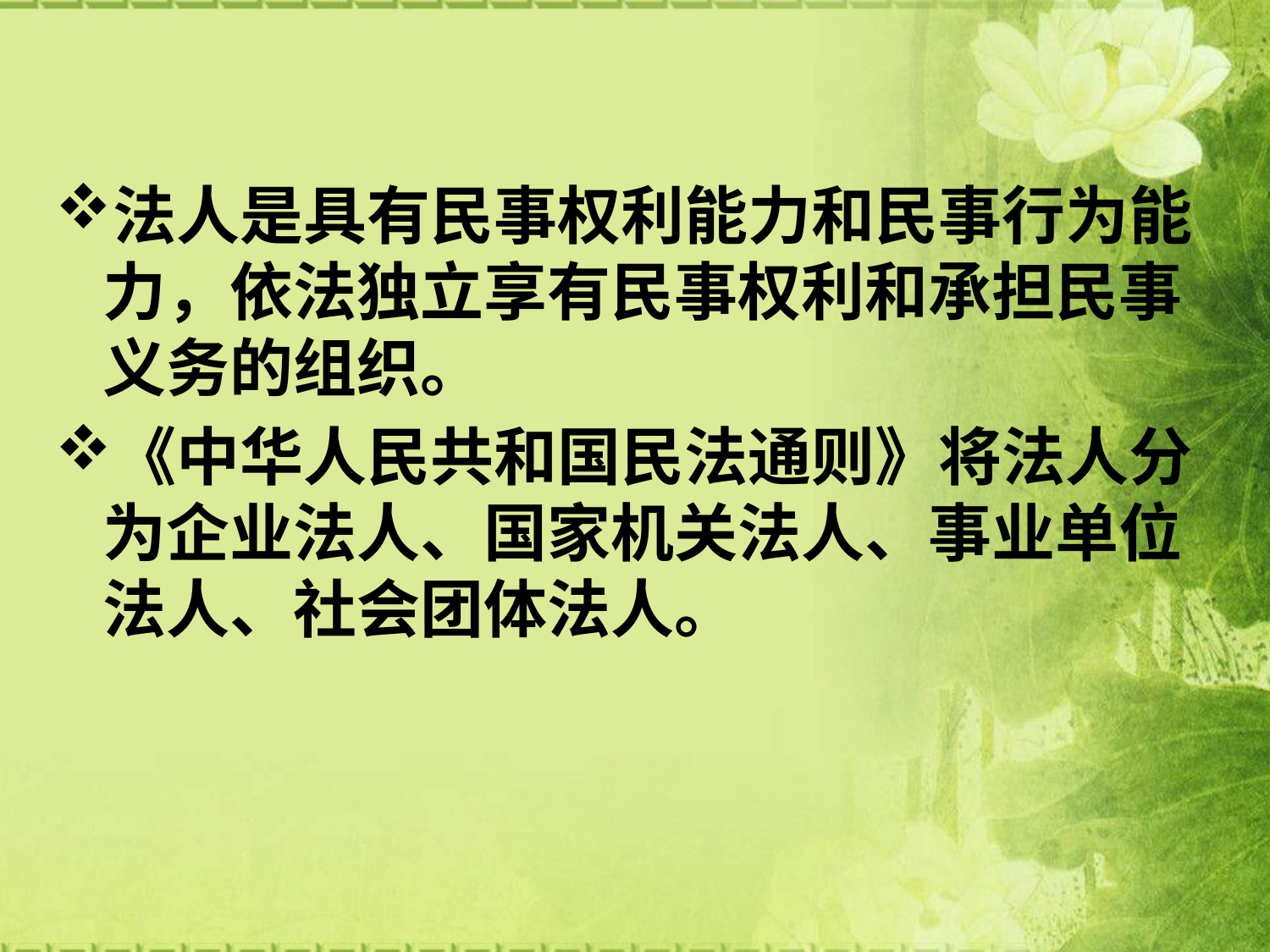

#
法人是具有民事权利能力和民事行为能力，依法独立享有民事权利和承担民事义务的组织。
《中华人民共和国民法通则》将法人分为企业法人、国家机关法人、事业单位法人、社会团体法人。